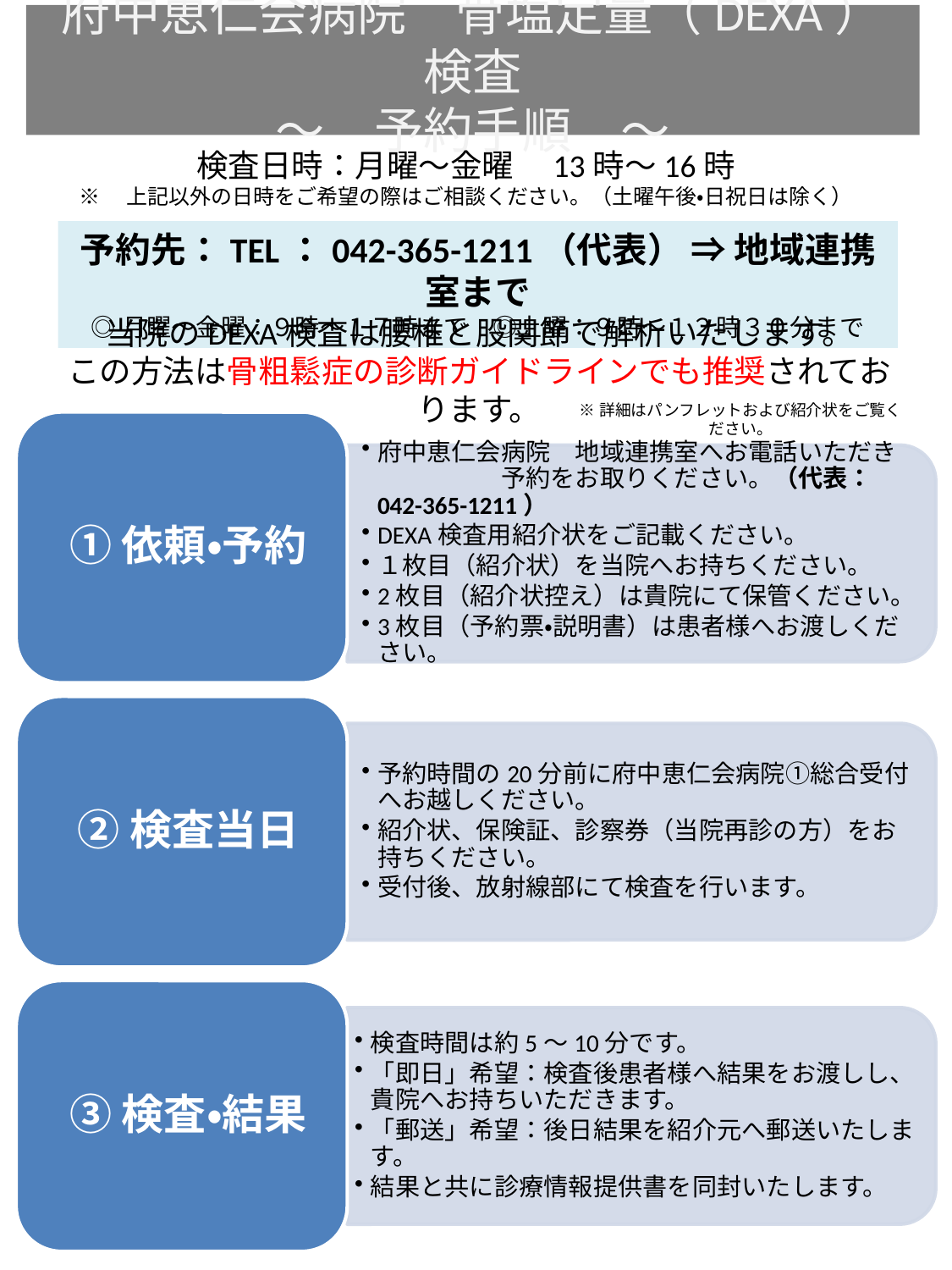

# 府中恵仁会病院　骨塩定量（DEXA）検査 ～　予約手順　～
検査日時：月曜～金曜　13時～16時
※　上記以外の日時をご希望の際はご相談ください。（土曜午後・日祝日は除く）
予約先：TEL：042-365-1211（代表） ⇒ 地域連携室まで
◎月曜～金曜：９時～１７時まで　◎土曜：９時～１２時３０分まで
当院のDEXA検査は腰椎と股関節で解析いたします。
この方法は骨粗鬆症の診断ガイドラインでも推奨されております。
※詳細はパンフレットおよび紹介状をご覧ください。
府中恵仁会病院　地域連携室へお電話いただき　　　　　予約をお取りください。（代表：042-365-1211）
DEXA検査用紹介状をご記載ください。
１枚目（紹介状）を当院へお持ちください。
2枚目（紹介状控え）は貴院にて保管ください。
3枚目（予約票・説明書）は患者様へお渡しください。
①依頼・予約
予約時間の20分前に府中恵仁会病院①総合受付へお越しください。
紹介状、保険証、診察券（当院再診の方）をお持ちください。
受付後、放射線部にて検査を行います。
②検査当日
検査時間は約5～10分です。
「即日」希望：検査後患者様へ結果をお渡しし、貴院へお持ちいただきます。
「郵送」希望：後日結果を紹介元へ郵送いたします。
結果と共に診療情報提供書を同封いたします。
③検査・結果